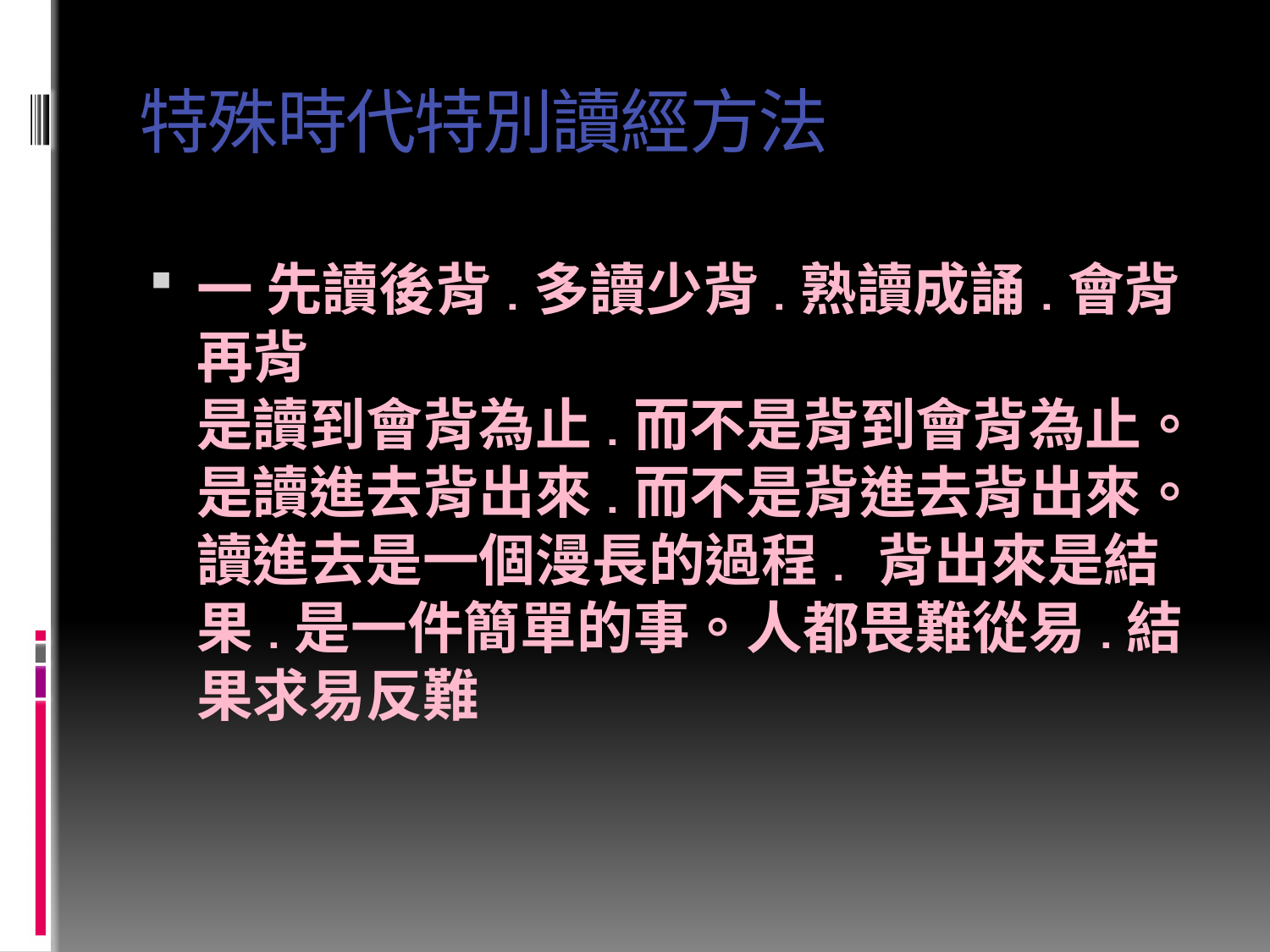

# 特殊時代特別讀經方法
一 先讀後背.多讀少背.熟讀成誦.會背再背
是讀到會背為止.而不是背到會背為止。是讀進去背出來.而不是背進去背出來。讀進去是一個漫長的過程. 背出來是結果.是一件簡單的事。人都畏難從易.結果求易反難